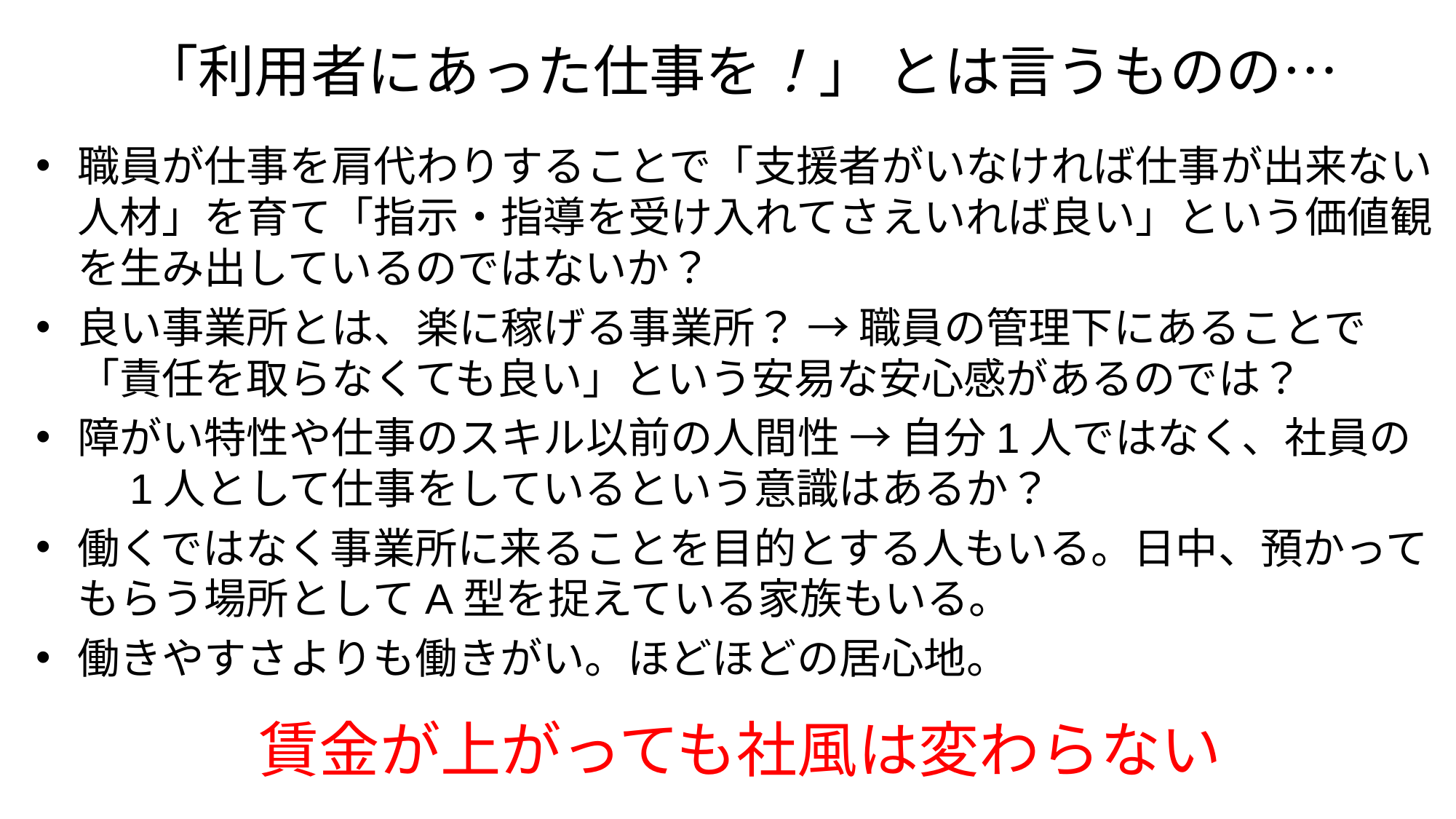

「利用者にあった仕事を！」 とは言うものの…
職員が仕事を肩代わりすることで「支援者がいなければ仕事が出来ない人材」を育て「指示・指導を受け入れてさえいれば良い」という価値観を生み出しているのではないか？
良い事業所とは、楽に稼げる事業所？ → 職員の管理下にあることで「責任を取らなくても良い」という安易な安心感があるのでは？
障がい特性や仕事のスキル以前の人間性 → 自分1人ではなく、社員の　1人として仕事をしているという意識はあるか？
働くではなく事業所に来ることを目的とする人もいる。日中、預かってもらう場所としてA型を捉えている家族もいる。
働きやすさよりも働きがい。ほどほどの居心地。
# 事業所の雰囲気は工賃額では変わらない
賃金が上がっても社風は変わらない